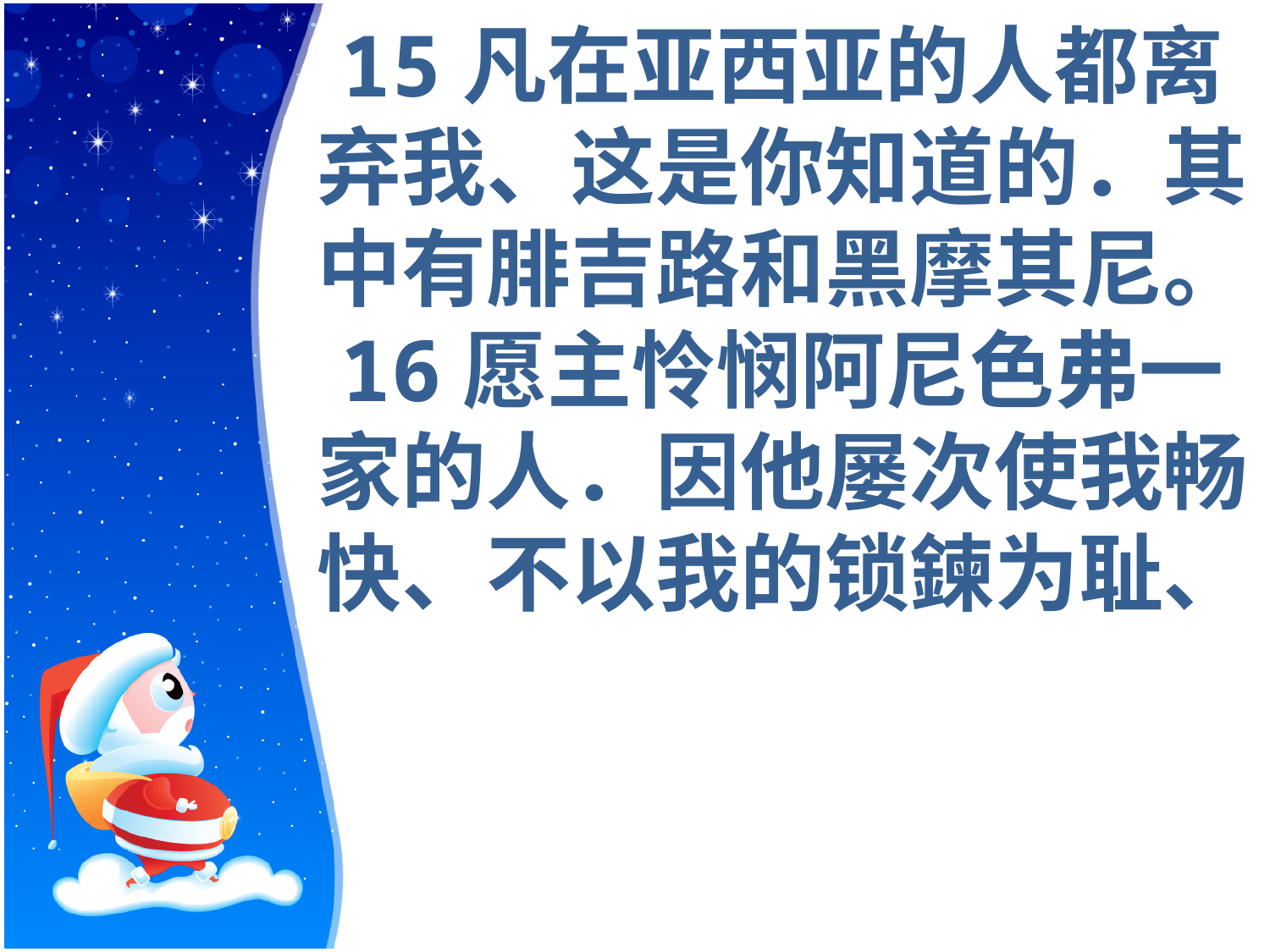

15凡在亚西亚的人都离弃我、这是你知道的．其中有腓吉路和黑摩其尼。
16愿主怜悯阿尼色弗一家的人．因他屡次使我畅快、不以我的锁鍊为耻、